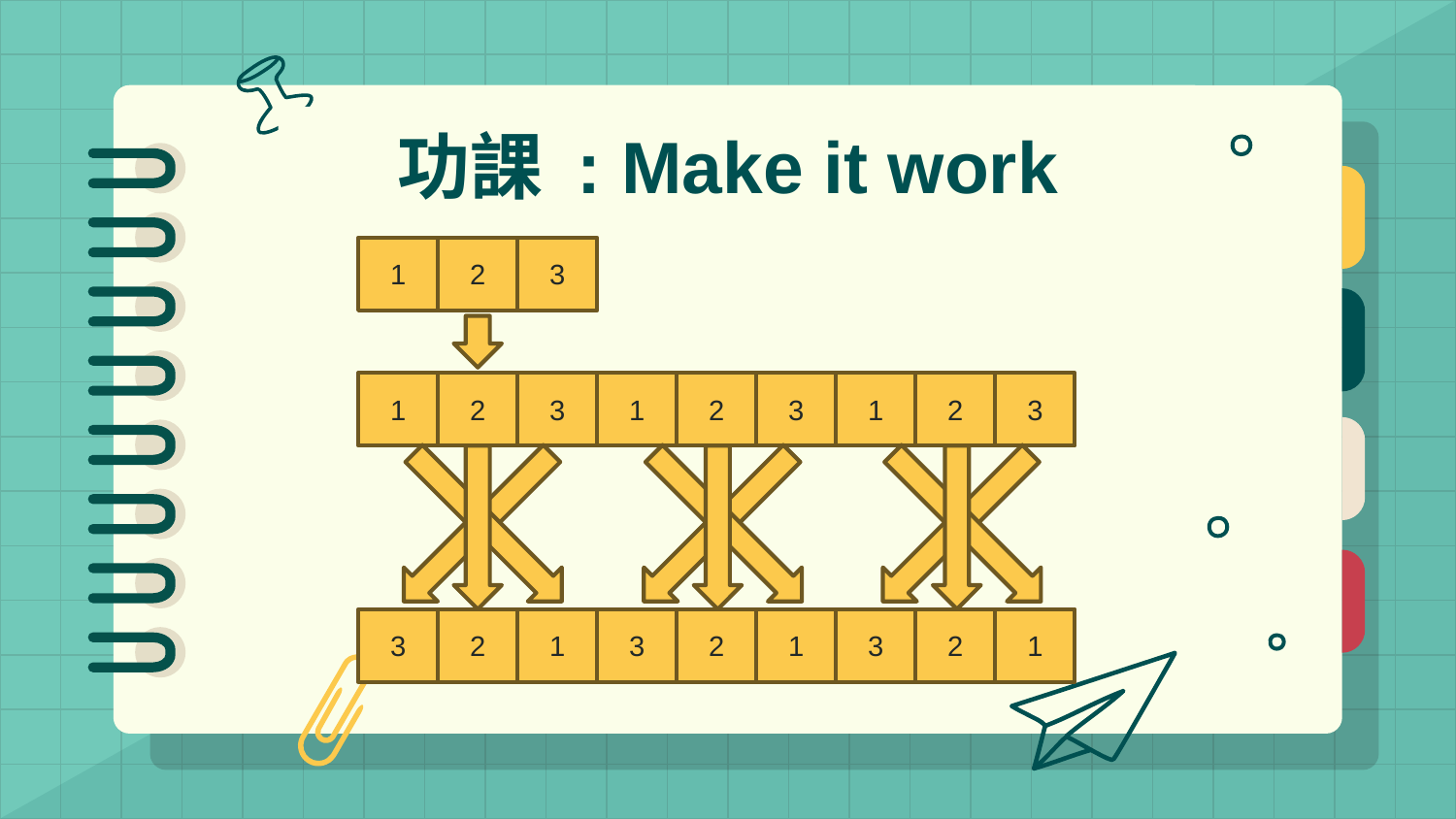

# 功課 : Make it work
1
2
3

1
2
3
1
2
3
1
2
3

3
2
1
3
2
1
3
2
1